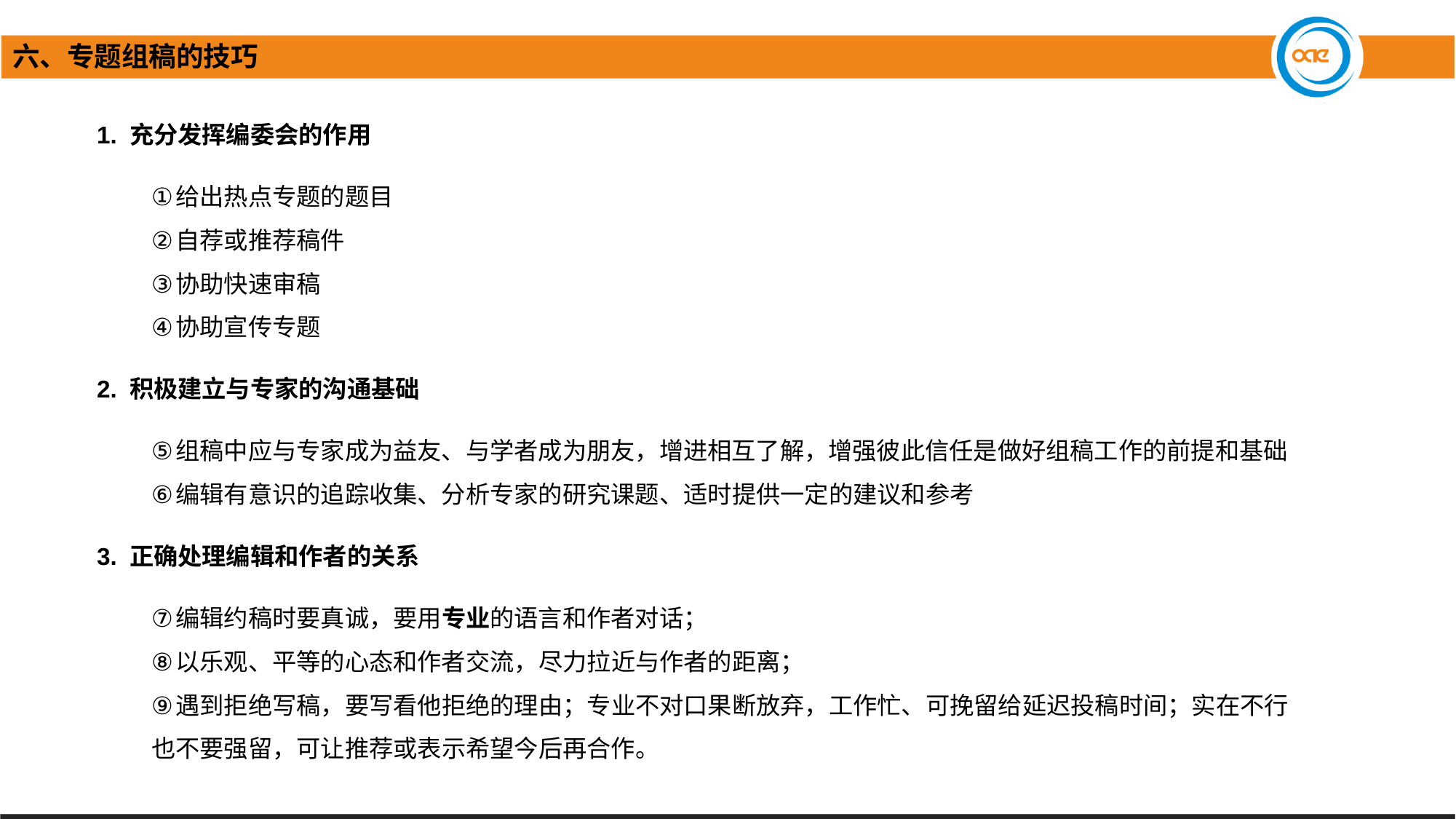

六、专题组稿的技巧
1. 充分发挥编委会的作用
给出热点专题的题目
自荐或推荐稿件
协助快速审稿
协助宣传专题
2. 积极建立与专家的沟通基础
组稿中应与专家成为益友、与学者成为朋友，增进相互了解，增强彼此信任是做好组稿工作的前提和基础
编辑有意识的追踪收集、分析专家的研究课题、适时提供一定的建议和参考
3. 正确处理编辑和作者的关系
编辑约稿时要真诚，要用专业的语言和作者对话；
以乐观、平等的心态和作者交流，尽力拉近与作者的距离；
遇到拒绝写稿，要写看他拒绝的理由；专业不对口果断放弃，工作忙、可挽留给延迟投稿时间；实在不行也不要强留，可让推荐或表示希望今后再合作。